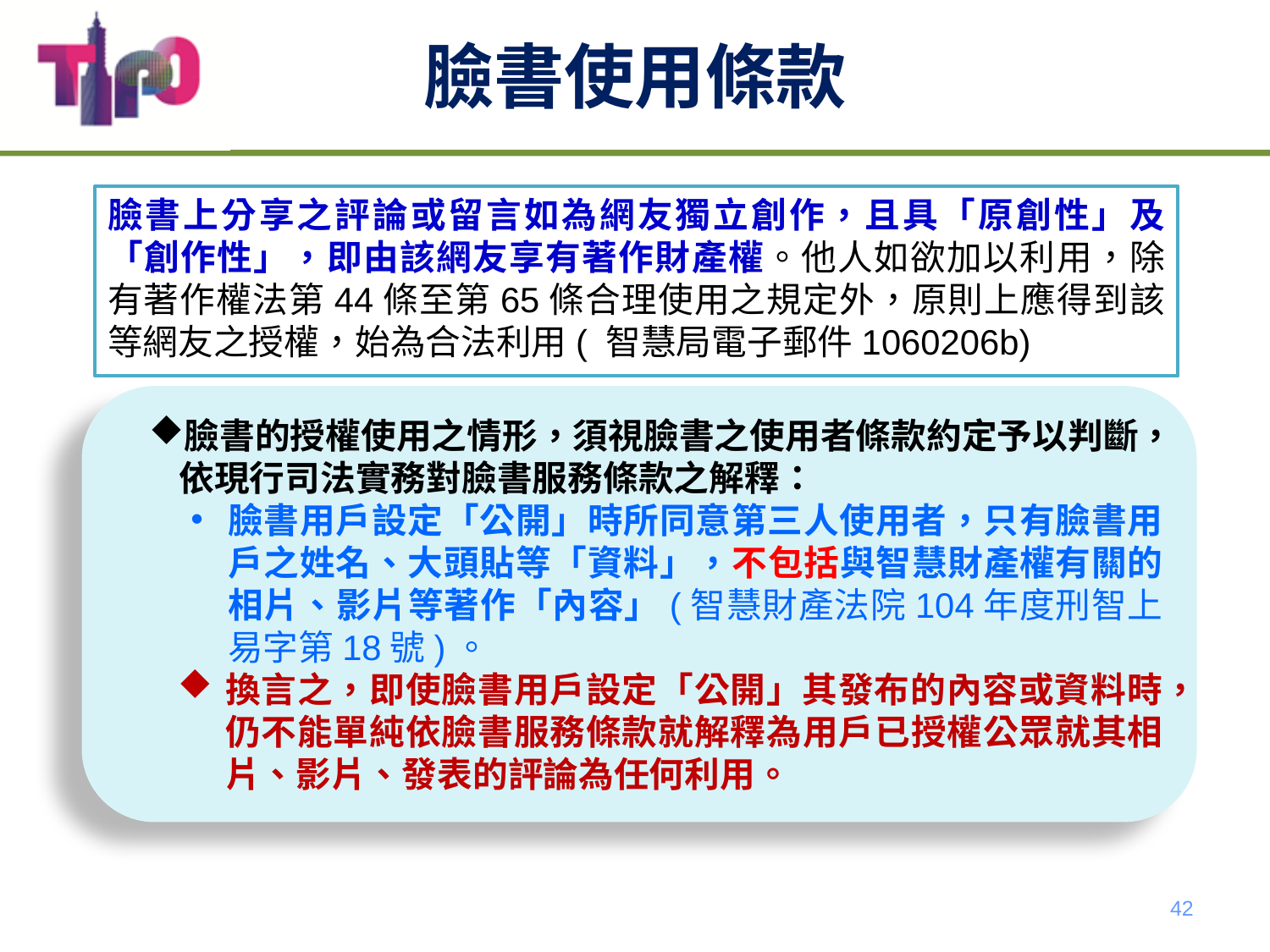

# 臉書使用條款
臉書上分享之評論或留言如為網友獨立創作，且具「原創性」及「創作性」，即由該網友享有著作財產權。他人如欲加以利用，除有著作權法第44條至第65條合理使用之規定外，原則上應得到該等網友之授權，始為合法利用( 智慧局電子郵件1060206b)
臉書的授權使用之情形，須視臉書之使用者條款約定予以判斷，依現行司法實務對臉書服務條款之解釋：
臉書用戶設定「公開」時所同意第三人使用者，只有臉書用戶之姓名、大頭貼等「資料」，不包括與智慧財產權有關的相片、影片等著作「內容」(智慧財產法院104年度刑智上易字第18號)。
換言之，即使臉書用戶設定「公開」其發布的內容或資料時，仍不能單純依臉書服務條款就解釋為用戶已授權公眾就其相片、影片、發表的評論為任何利用。
42